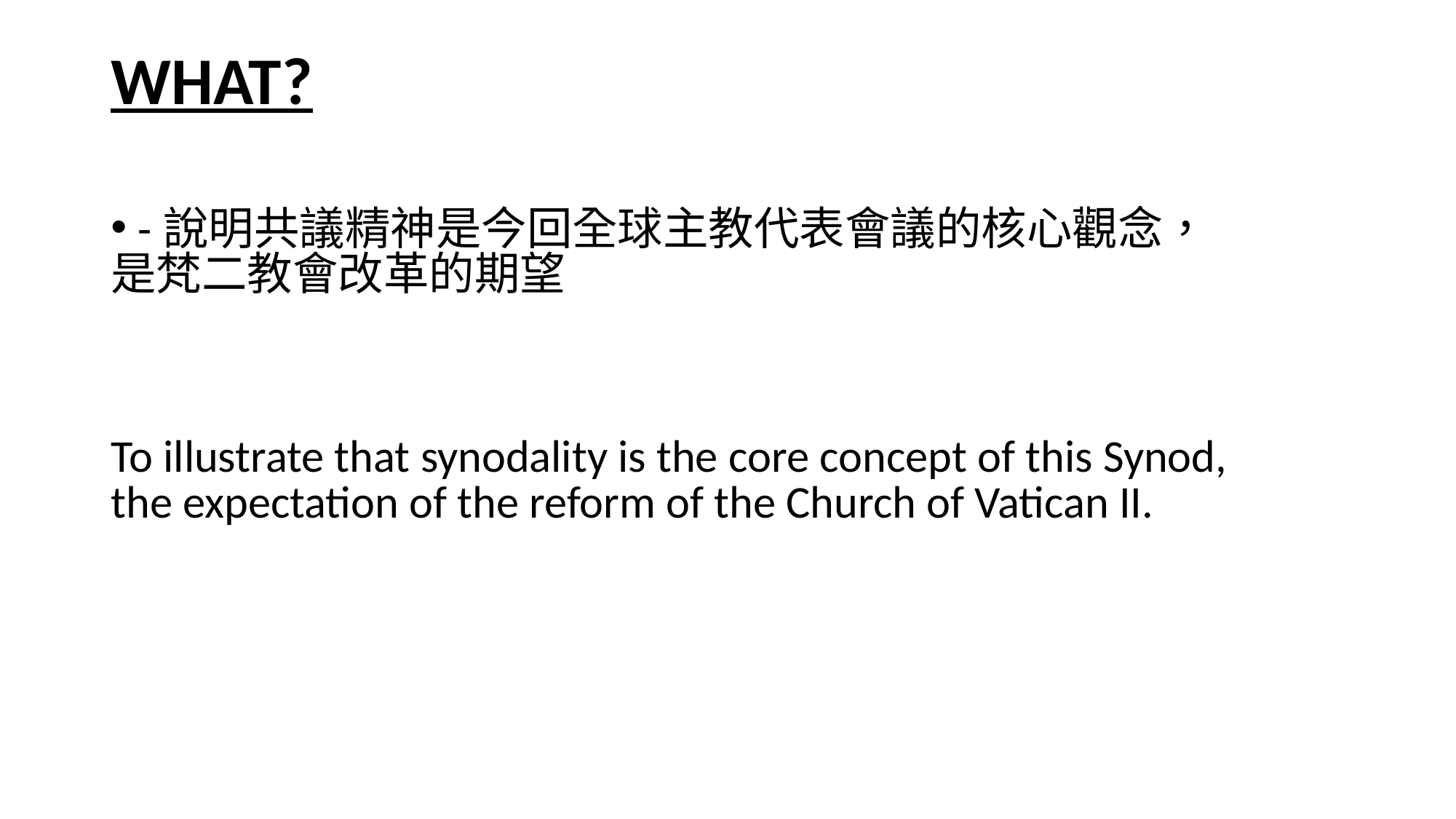

# WHAT?
-說明共議精神是今回全球主教代表會議的核心觀念，
是梵二教會改革的期望

To illustrate that synodality is the core concept of this Synod,
the expectation of the reform of the Church of Vatican II.